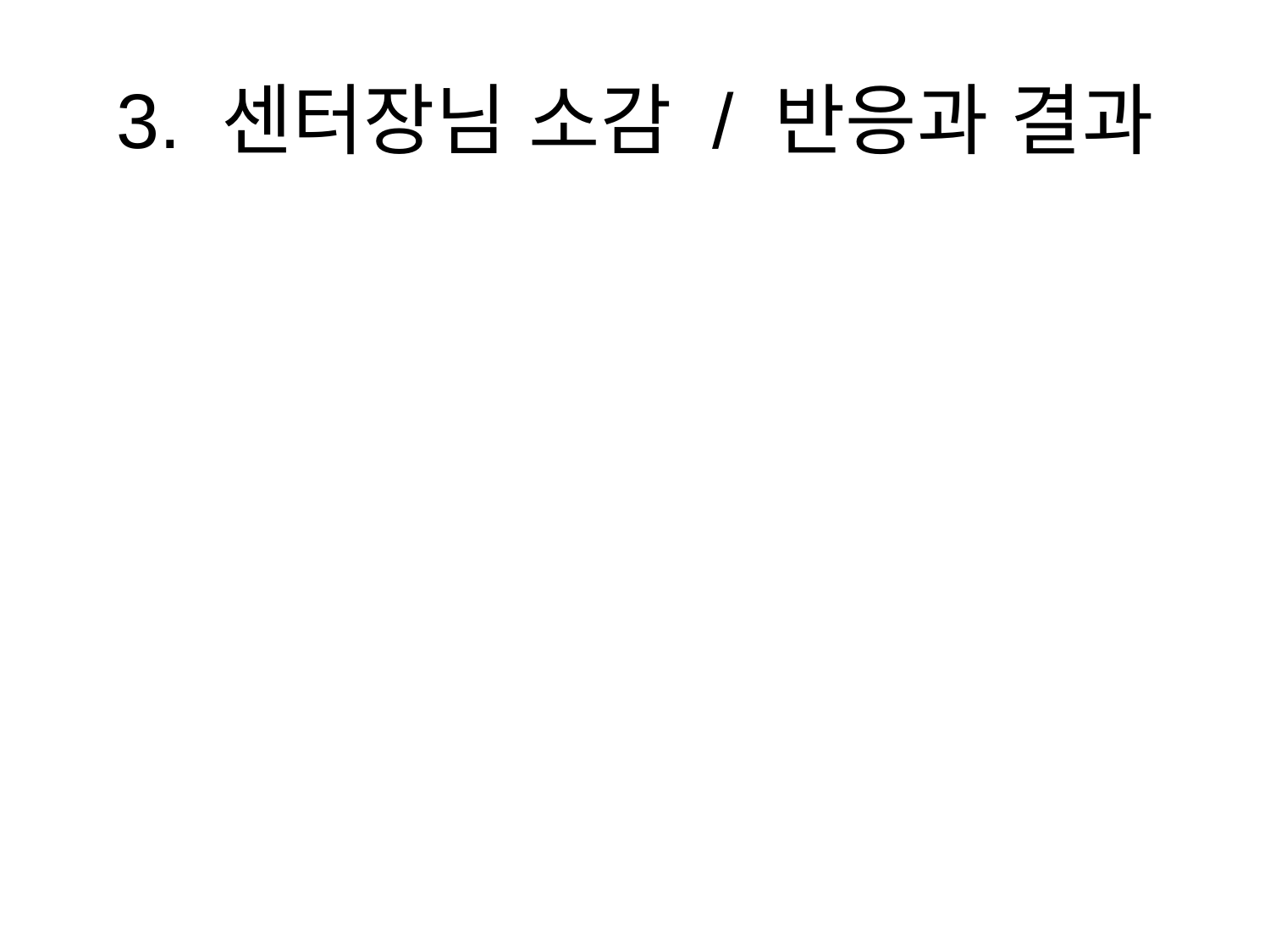

# 3. 센터장님 소감 / 반응과 결과